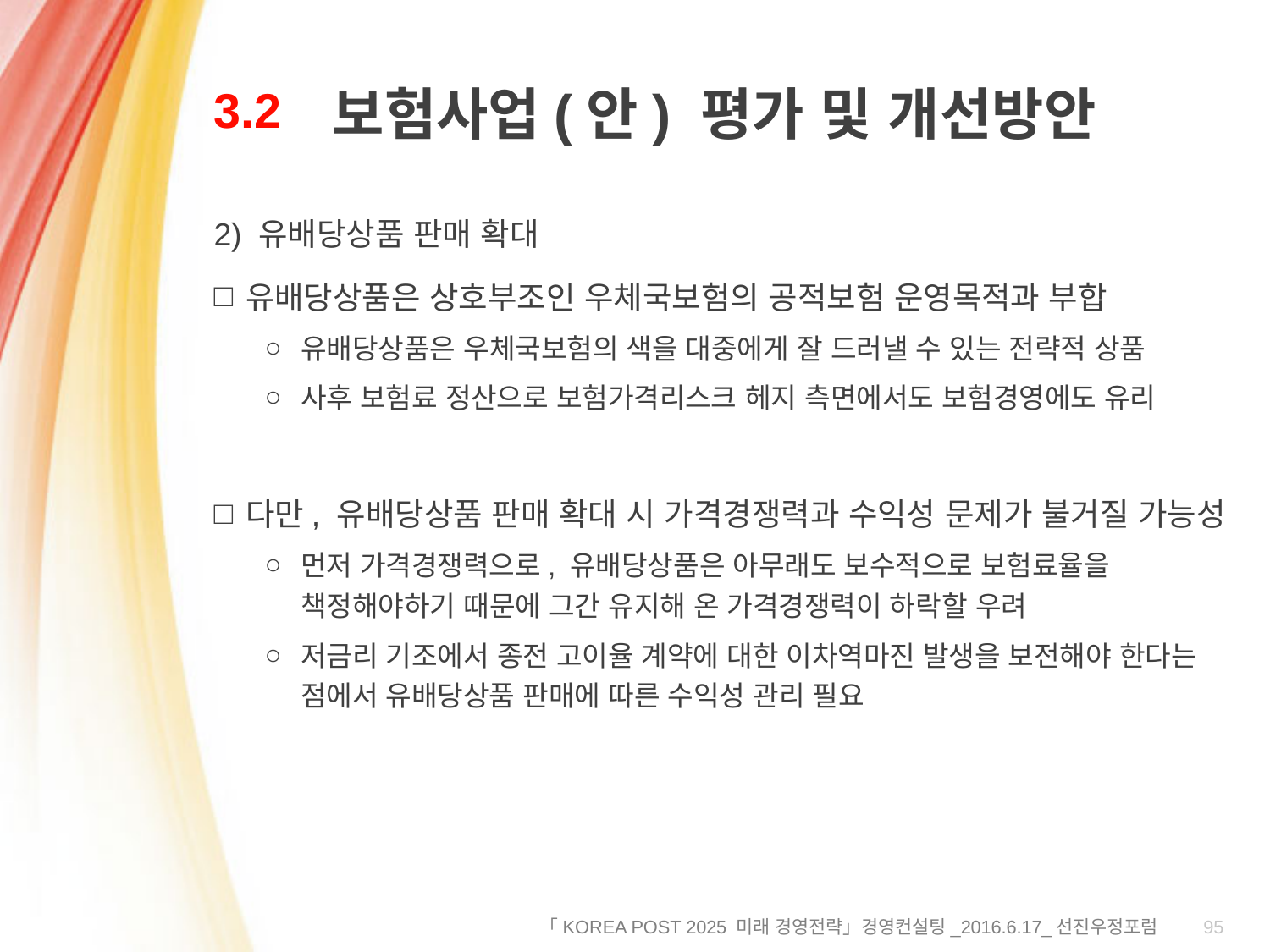

# 3.2
보험사업(안) 평가 및 개선방안
2) 유배당상품 판매 확대
유배당상품은 상호부조인 우체국보험의 공적보험 운영목적과 부합
유배당상품은 우체국보험의 색을 대중에게 잘 드러낼 수 있는 전략적 상품
사후 보험료 정산으로 보험가격리스크 헤지 측면에서도 보험경영에도 유리

다만, 유배당상품 판매 확대 시 가격경쟁력과 수익성 문제가 불거질 가능성
먼저 가격경쟁력으로, 유배당상품은 아무래도 보수적으로 보험료율을 책정해야하기 때문에 그간 유지해 온 가격경쟁력이 하락할 우려
저금리 기조에서 종전 고이율 계약에 대한 이차역마진 발생을 보전해야 한다는 점에서 유배당상품 판매에 따른 수익성 관리 필요
95